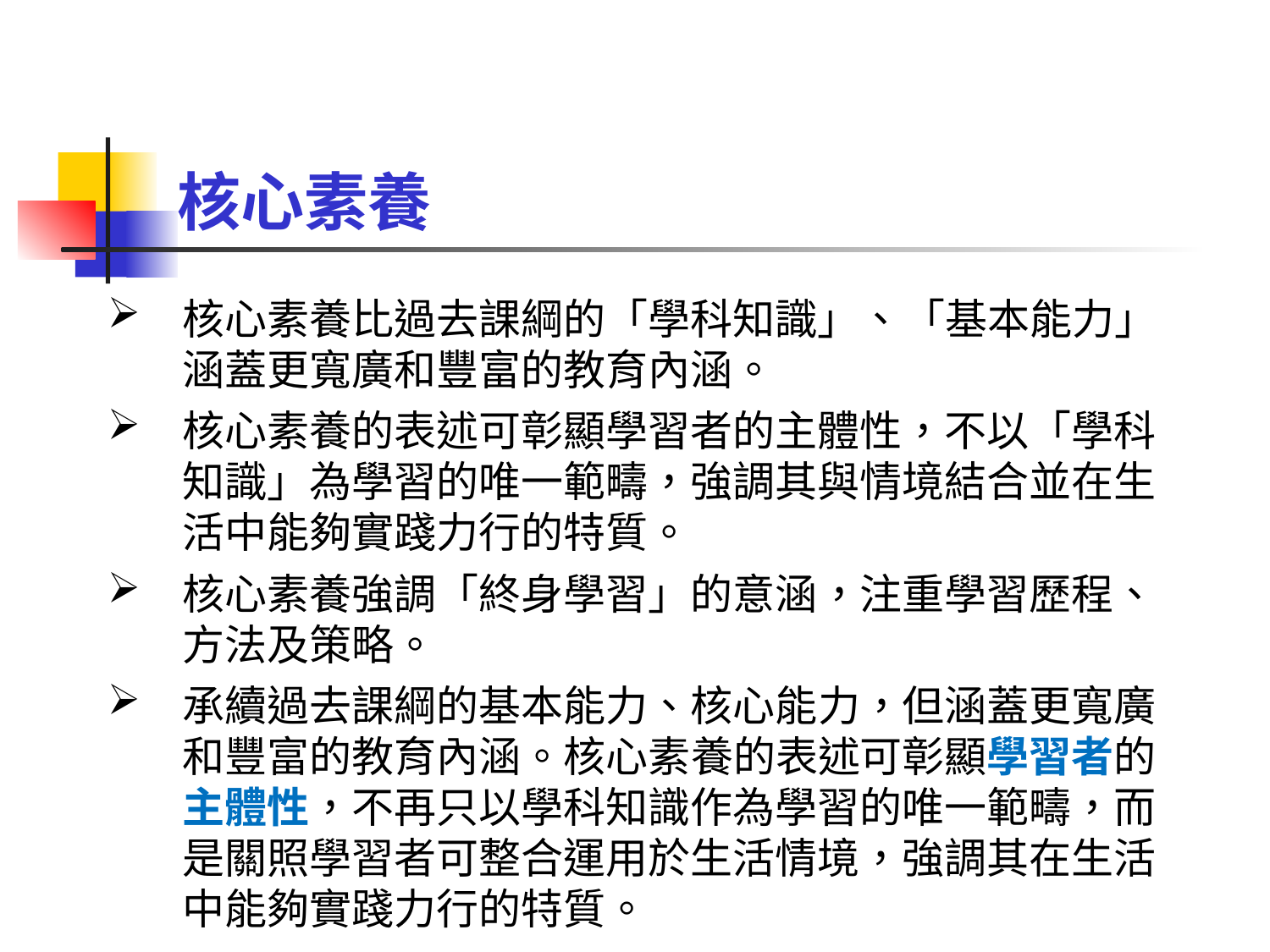

# 核心素養
核心素養比過去課綱的「學科知識」、「基本能力」涵蓋更寬廣和豐富的教育內涵。
核心素養的表述可彰顯學習者的主體性，不以「學科知識」為學習的唯一範疇，強調其與情境結合並在生活中能夠實踐力行的特質。
核心素養強調「終身學習」的意涵，注重學習歷程、方法及策略。
承續過去課綱的基本能力、核心能力，但涵蓋更寬廣和豐富的教育內涵。核心素養的表述可彰顯學習者的主體性，不再只以學科知識作為學習的唯一範疇，而是關照學習者可整合運用於生活情境，強調其在生活中能夠實踐力行的特質。